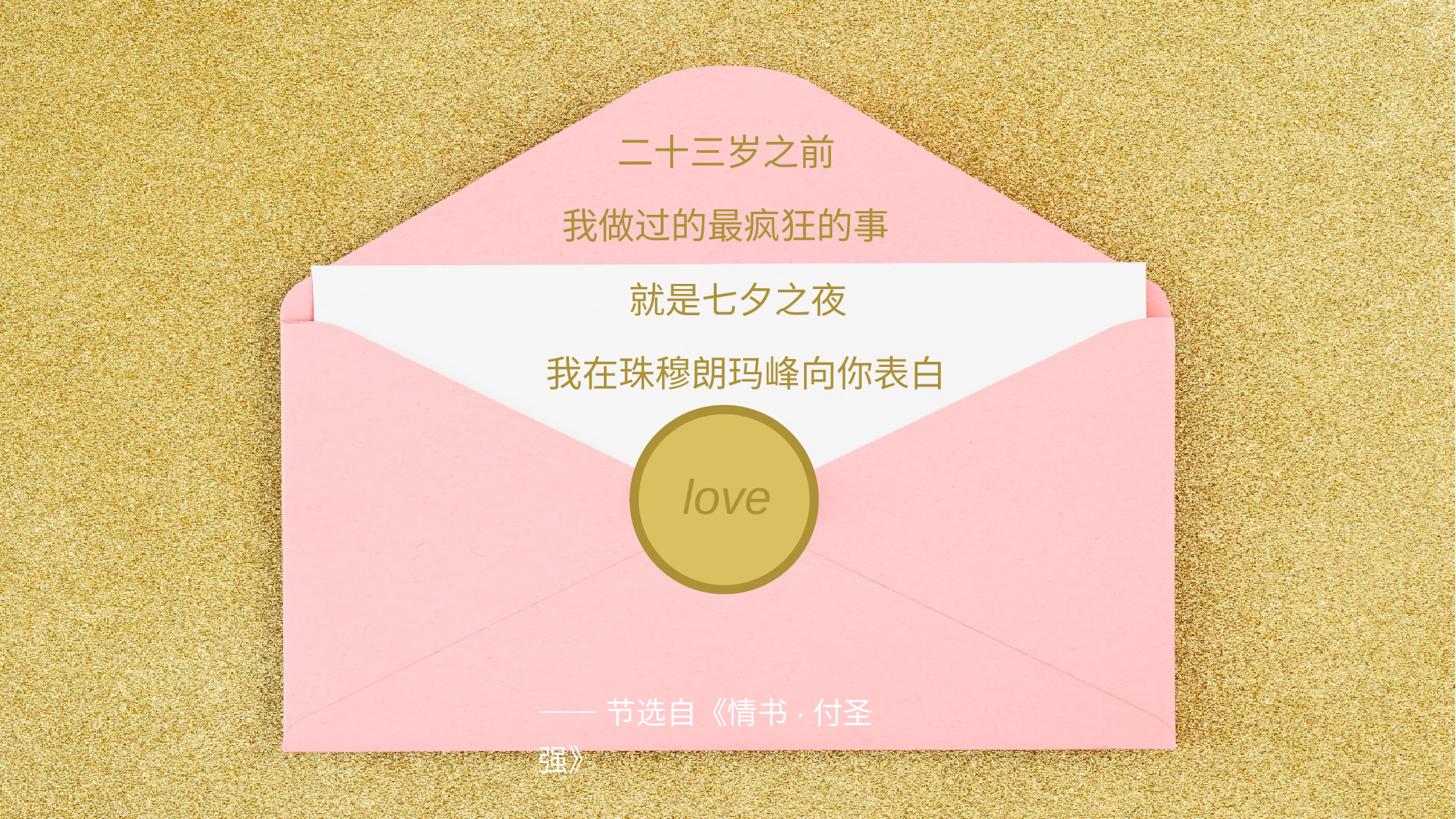

二十三岁之前
我做过的最疯狂的事
就是七夕之夜
我在珠穆朗玛峰向你表白
love
——节选自《情书·付圣强》